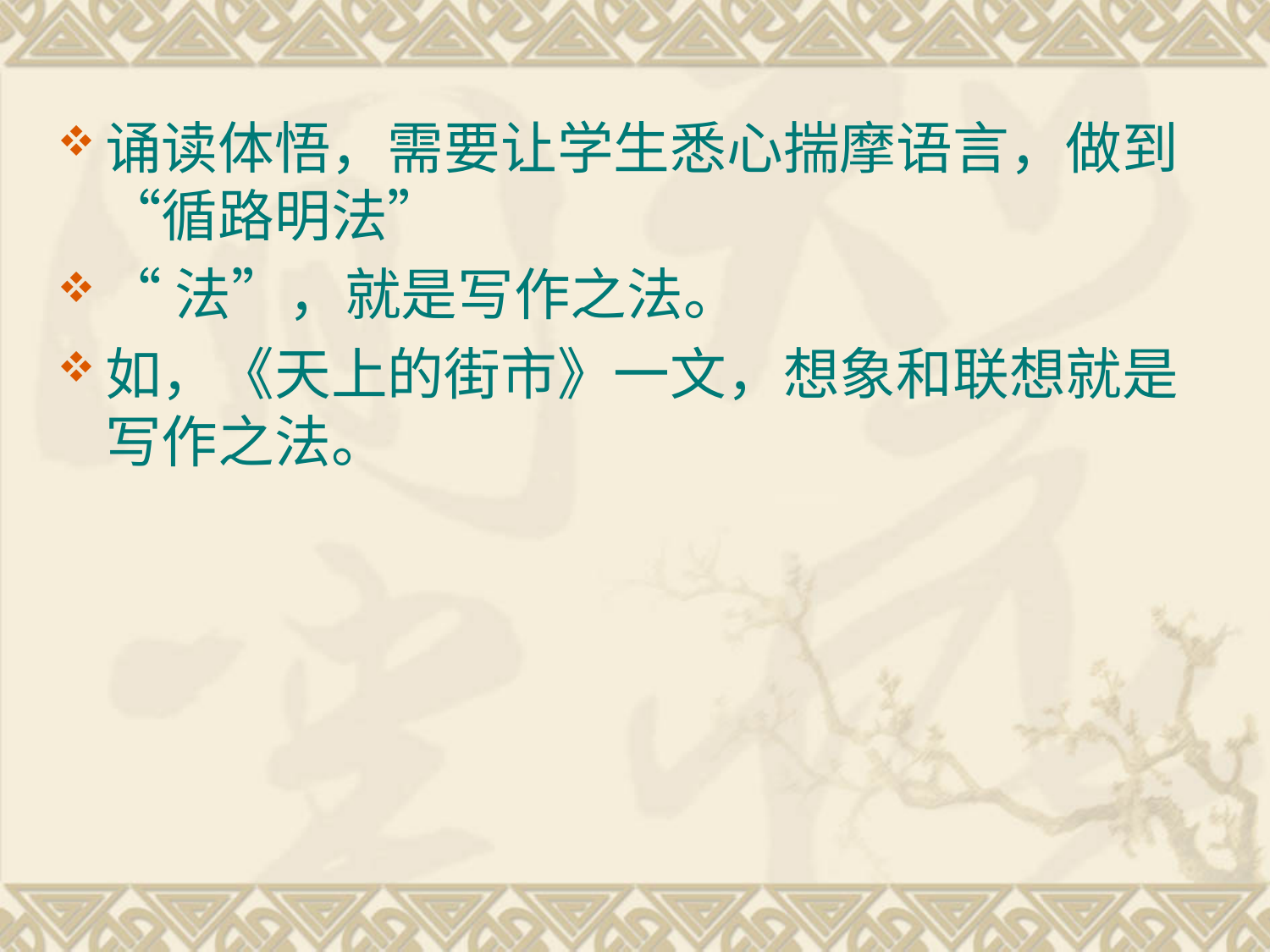

诵读体悟，需要让学生悉心揣摩语言，做到“循路明法”
“法”，就是写作之法。
如，《天上的街市》一文，想象和联想就是写作之法。